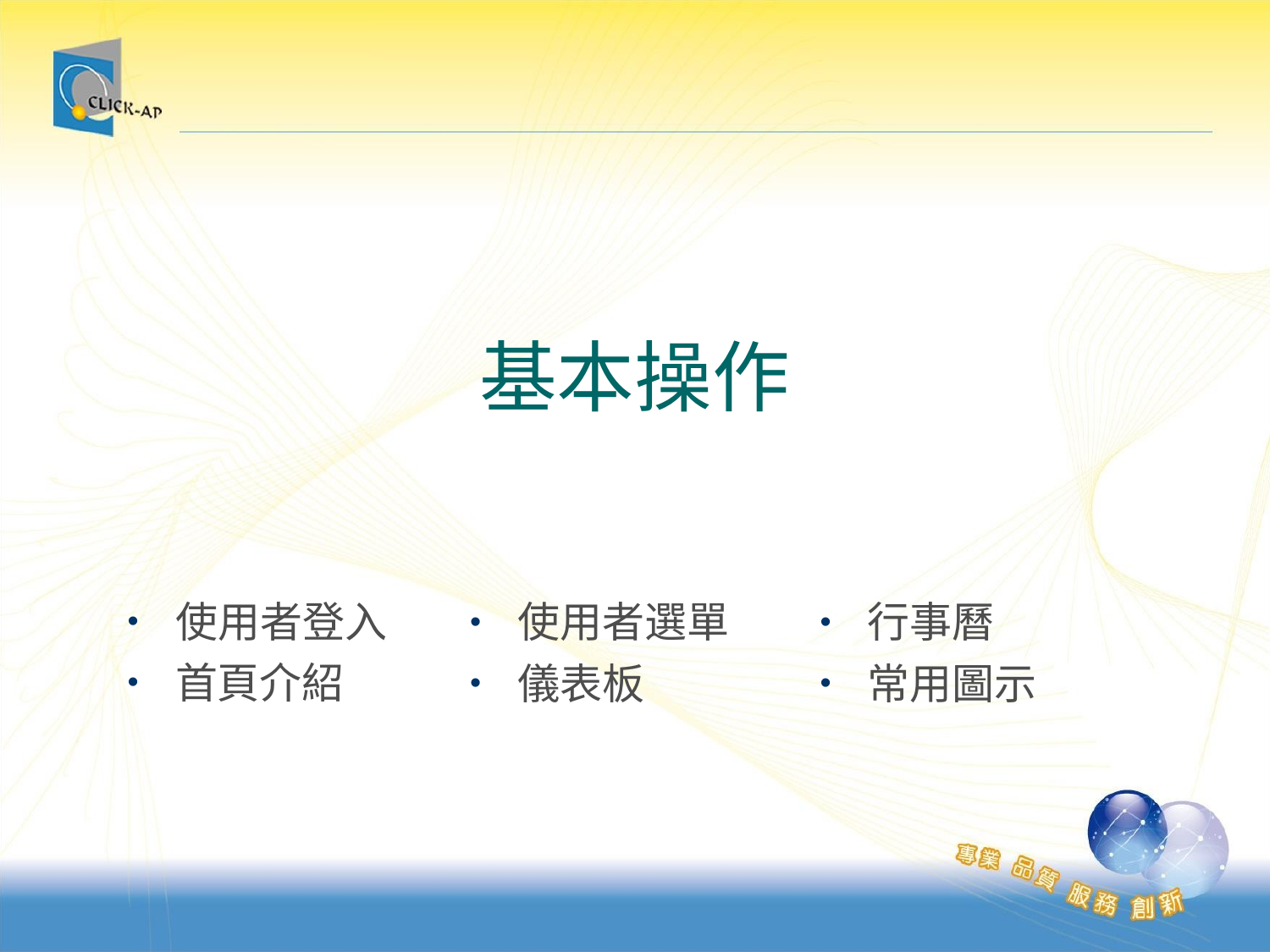

# 基本操作
使用者登入
首頁介紹
使用者選單
儀表板
行事曆
常用圖示